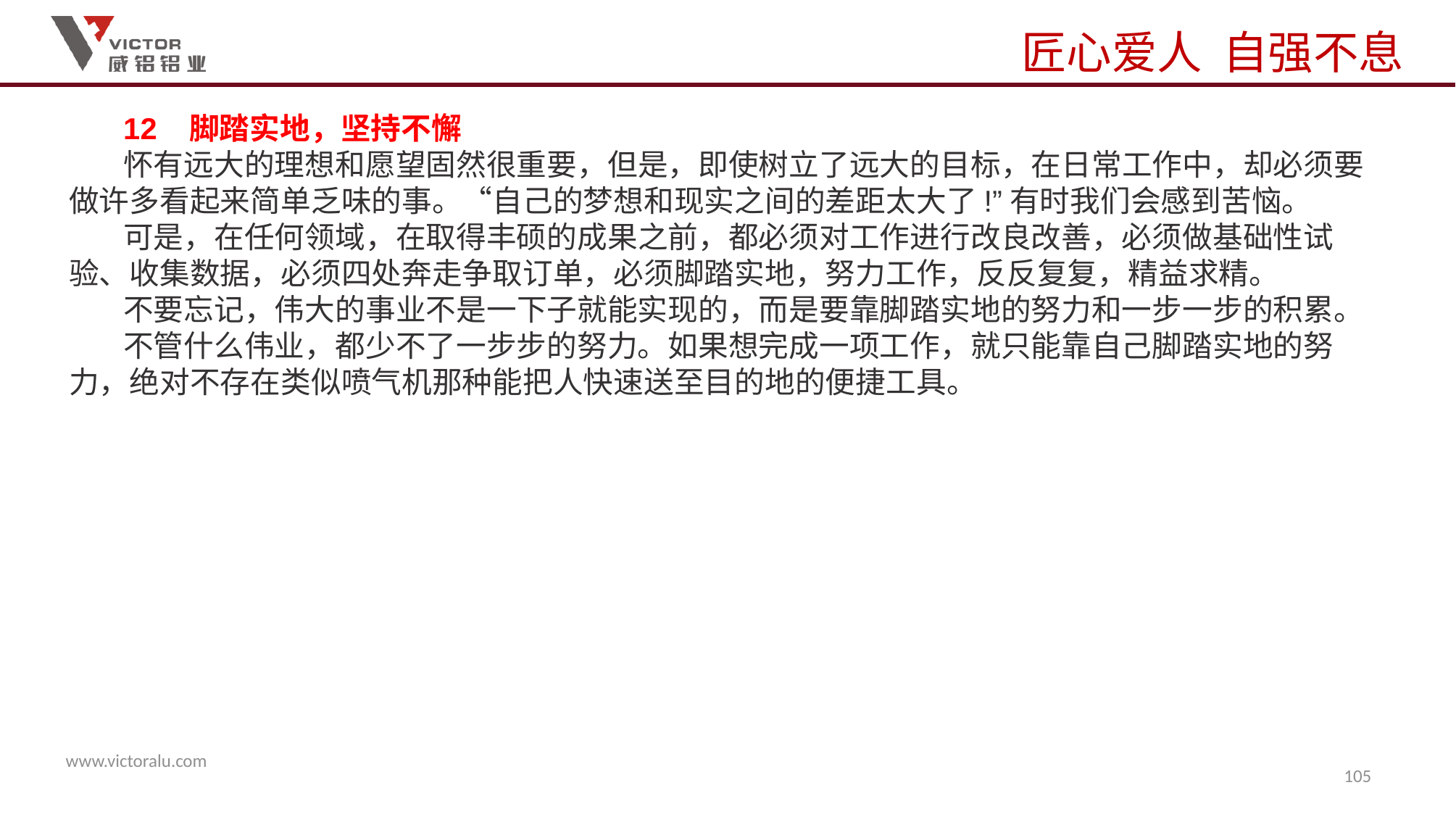

12   脚踏实地，坚持不懈
怀有远大的理想和愿望固然很重要，但是，即使树立了远大的目标，在日常工作中，却必须要做许多看起来简单乏味的事。“自己的梦想和现实之间的差距太大了!”有时我们会感到苦恼。
可是，在任何领域，在取得丰硕的成果之前，都必须对工作进行改良改善，必须做基础性试验、收集数据，必须四处奔走争取订单，必须脚踏实地，努力工作，反反复复，精益求精。
不要忘记，伟大的事业不是一下子就能实现的，而是要靠脚踏实地的努力和一步一步的积累。
不管什么伟业，都少不了一步步的努力。如果想完成一项工作，就只能靠自己脚踏实地的努力，绝对不存在类似喷气机那种能把人快速送至目的地的便捷工具。

105